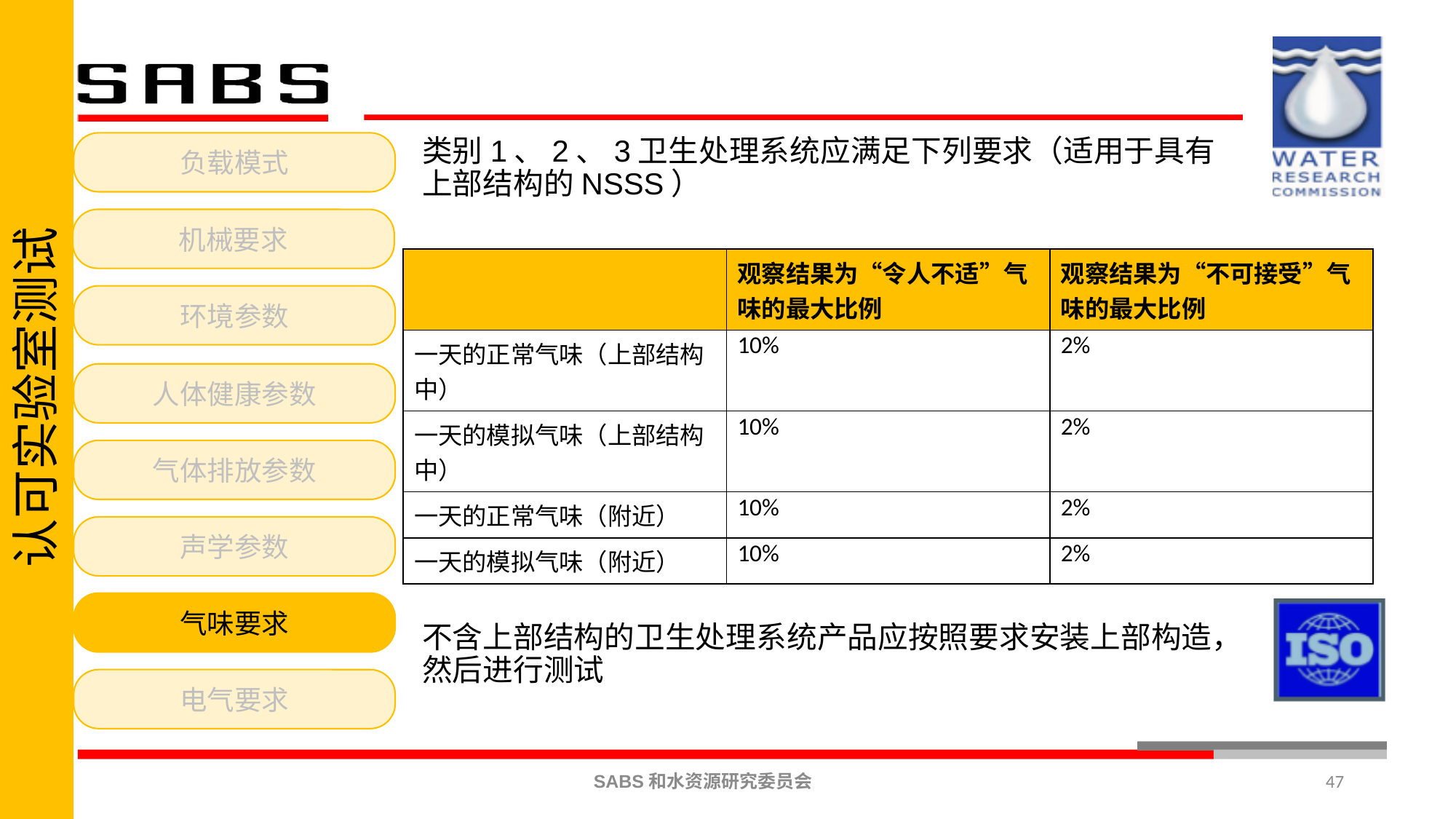

认可实验室测试
类别1、2、3卫生处理系统应满足下列要求（适用于具有上部结构的NSSS）

不含上部结构的卫生处理系统产品应按照要求安装上部构造，然后进行测试
负载模式
机械要求
环境参数
人体健康参数
气体排放参数
声学参数
气味要求
电气要求
|  | 观察结果为“令人不适”气味的最大比例 | 观察结果为“不可接受”气味的最大比例 |
| --- | --- | --- |
| 一天的正常气味（上部结构中） | 10% | 2% |
| 一天的模拟气味（上部结构中） | 10% | 2% |
| 一天的正常气味（附近） | 10% | 2% |
| 一天的模拟气味（附近） | 10% | 2% |
47